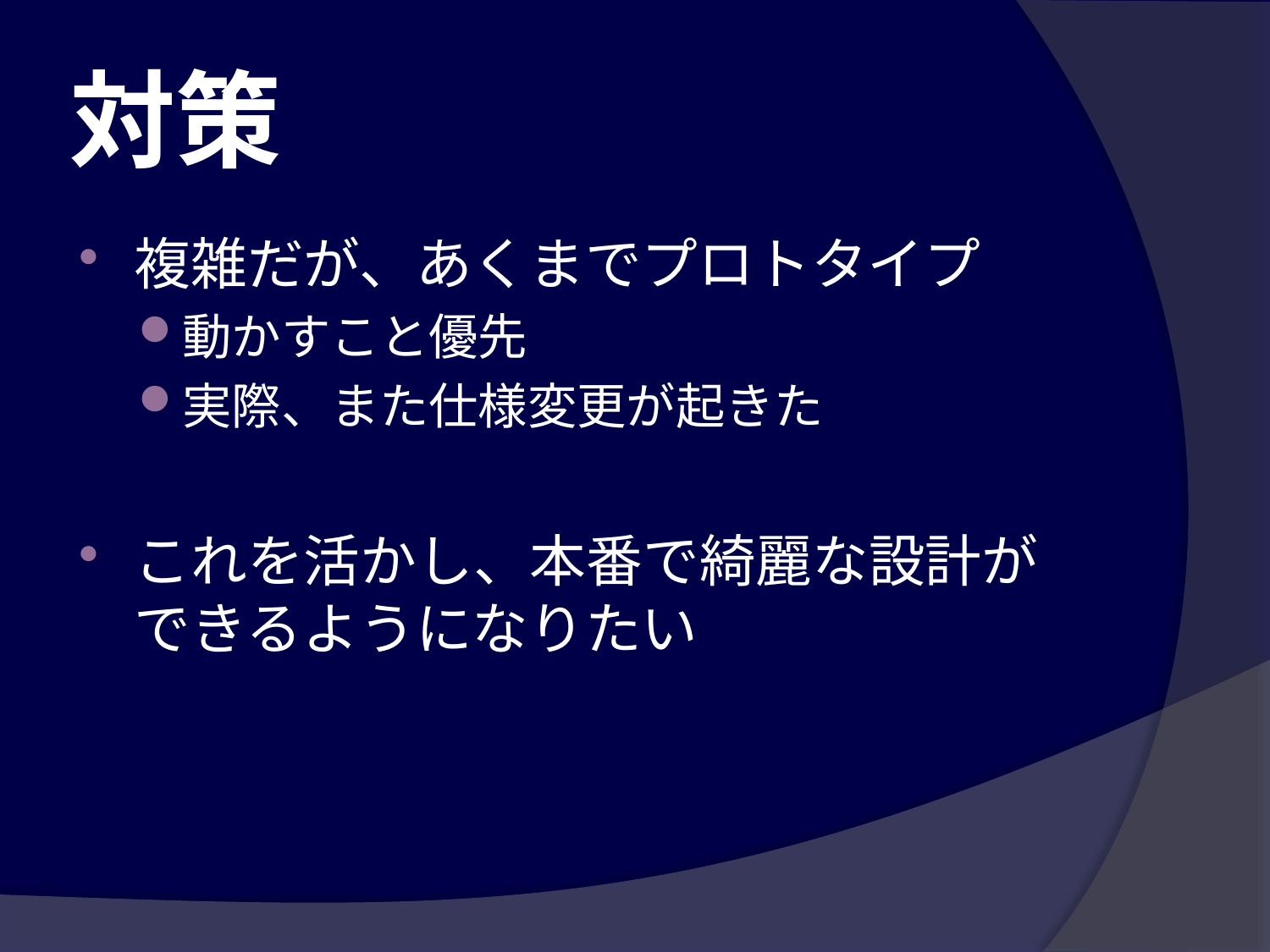

# 対策
複雑だが、あくまでプロトタイプ
動かすこと優先
実際、また仕様変更が起きた

これを活かし、本番で綺麗な設計ができるようになりたい